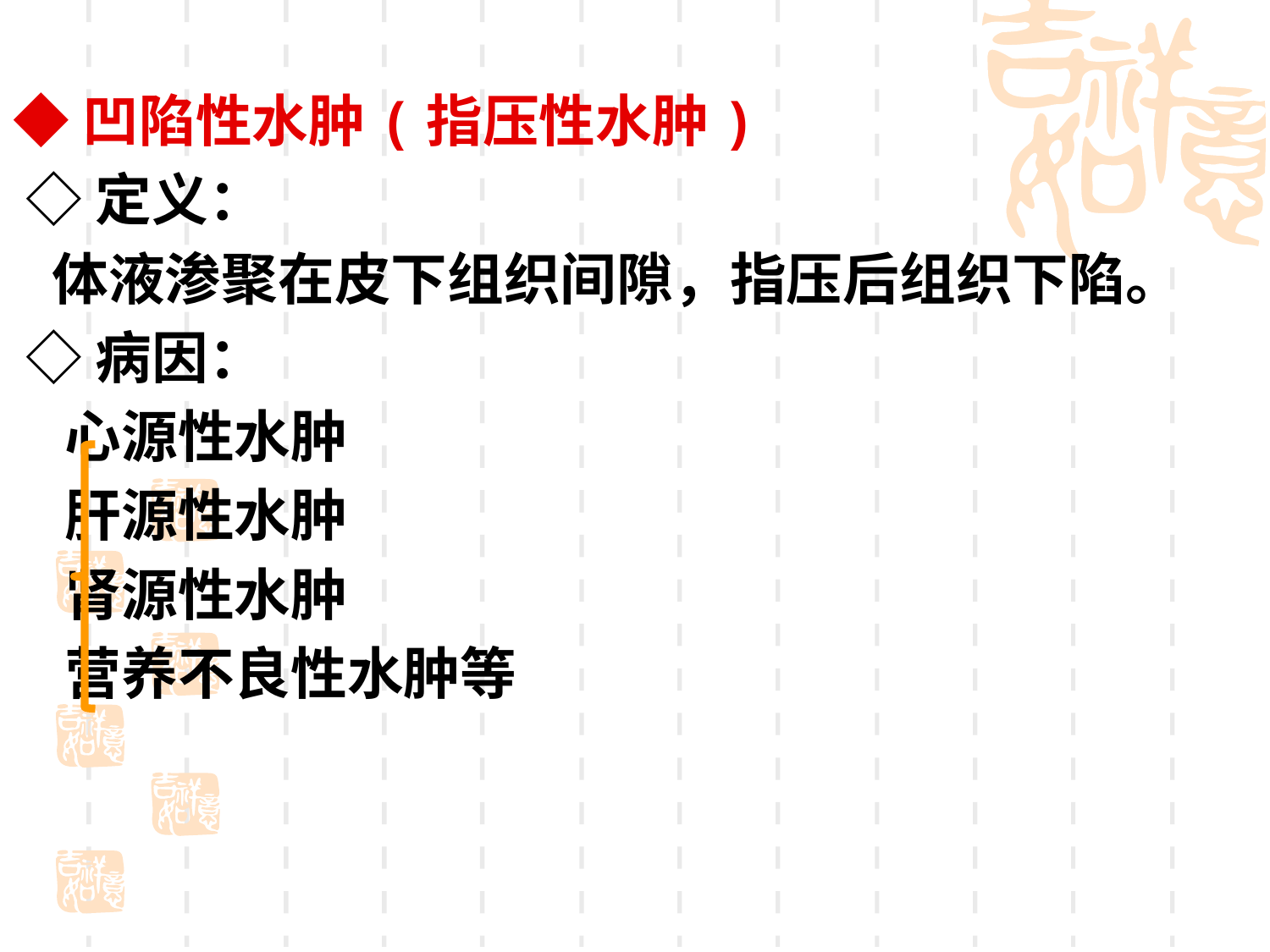

◆凹陷性水肿(指压性水肿)
 ◇定义：
  体液渗聚在皮下组织间隙，指压后组织下陷。
 ◇病因：
   心源性水肿
   肝源性水肿
   肾源性水肿
   营养不良性水肿等
#